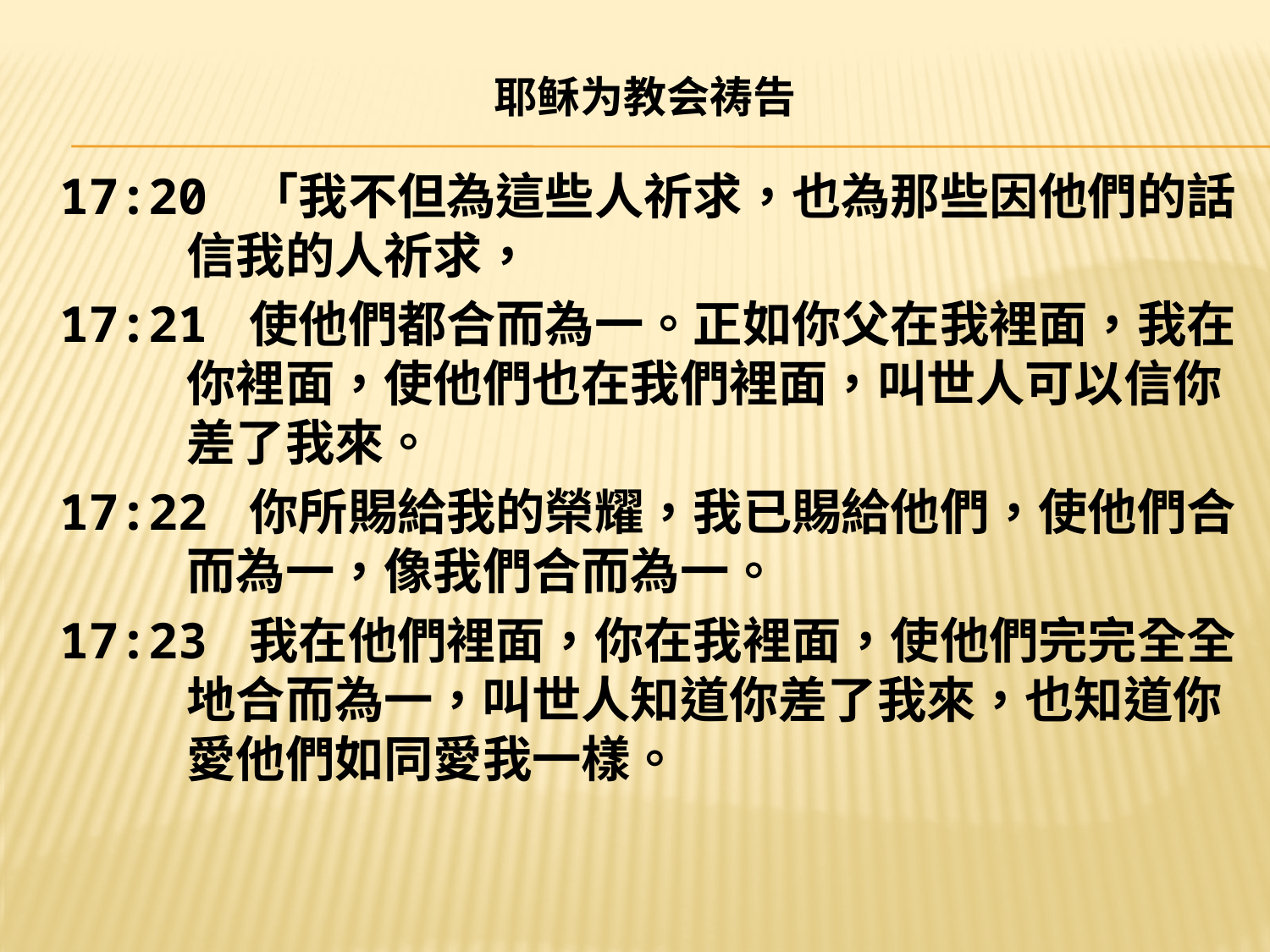

# 耶稣为教会祷告
17:20 「我不但為這些人祈求，也為那些因他們的話	信我的人祈求，
17:21 使他們都合而為一。正如你父在我裡面，我在	你裡面，使他們也在我們裡面，叫世人可以信你	差了我來。
17:22 你所賜給我的榮耀，我已賜給他們，使他們合	而為一，像我們合而為一。
17:23 我在他們裡面，你在我裡面，使他們完完全全	地合而為一，叫世人知道你差了我來，也知道你	愛他們如同愛我一樣。